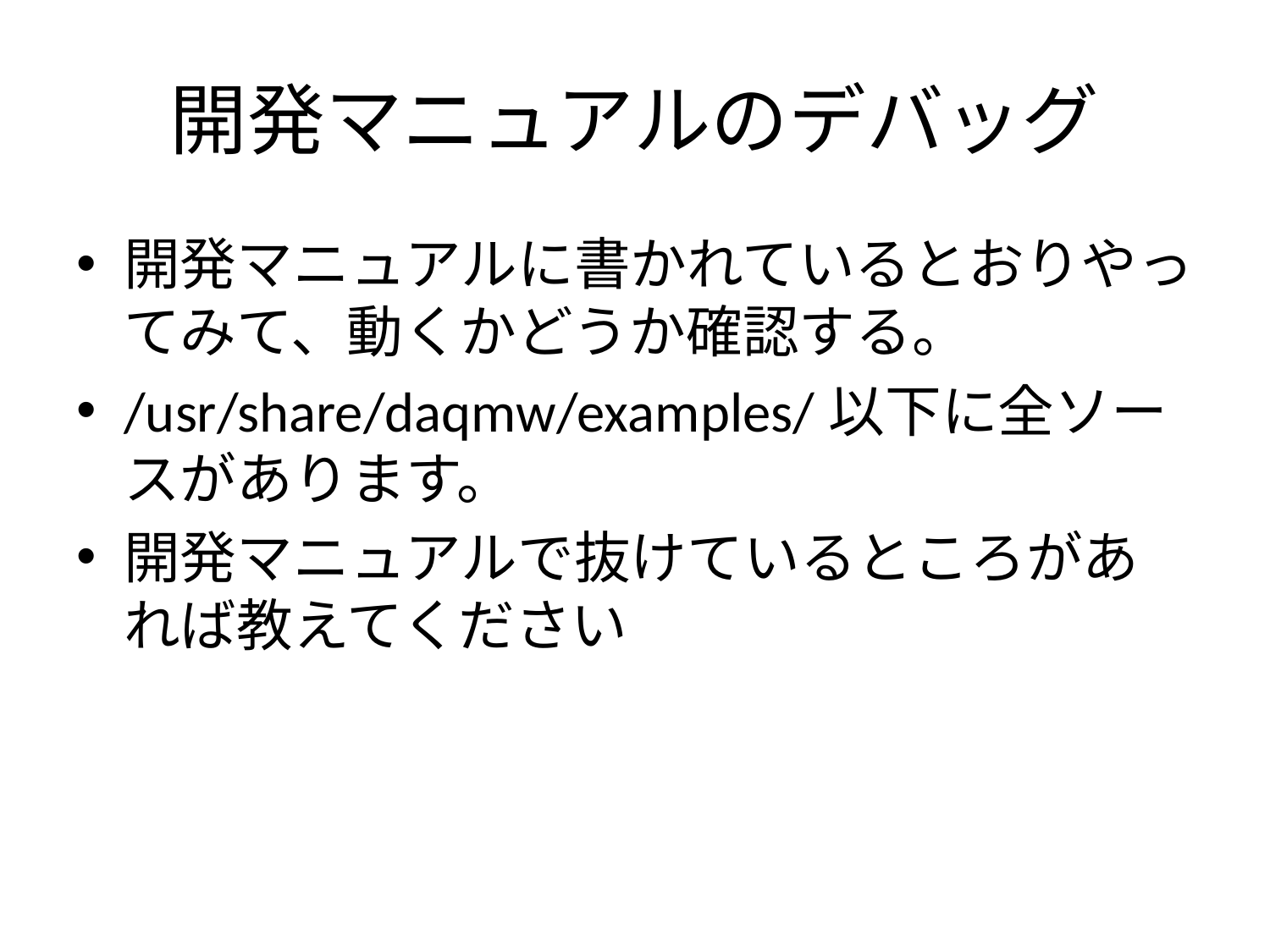

# 開発マニュアルのデバッグ
開発マニュアルに書かれているとおりやってみて、動くかどうか確認する。
/usr/share/daqmw/examples/以下に全ソースがあります。
開発マニュアルで抜けているところがあれば教えてください